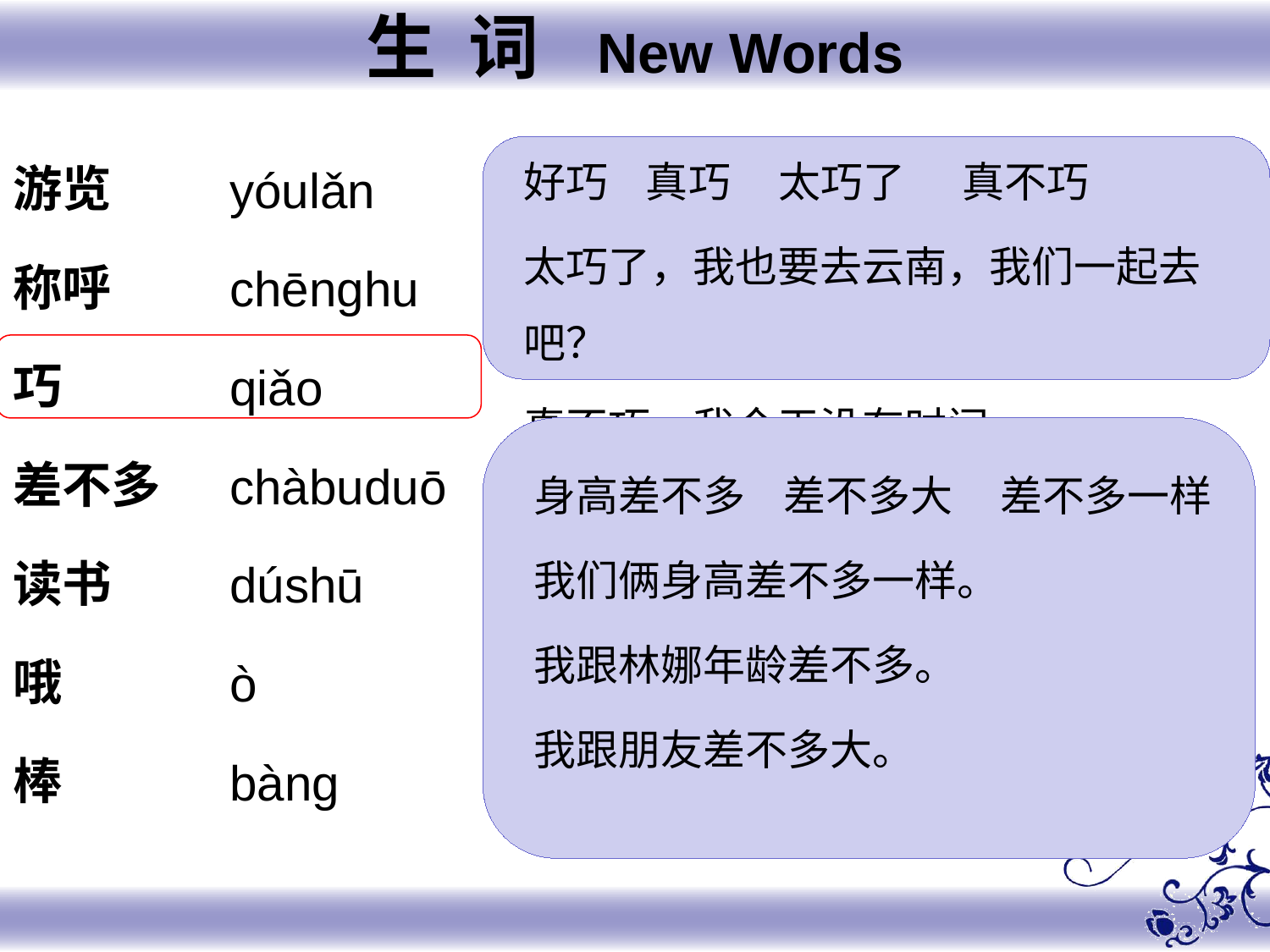

生  词   New Words
游览
称呼
巧
差不多
读书
哦
棒
yóulǎn
chēnghu
qiǎo
chàbuduō
dúshū
ò
bàng
好巧    真巧     太巧了      真不巧
太巧了，我也要去云南，我们一起去吧？
真不巧，我今天没有时间。

身高差不多    差不多大     差不多一样
我们俩身高差不多一样。
我跟林娜年龄差不多。
我跟朋友差不多大。